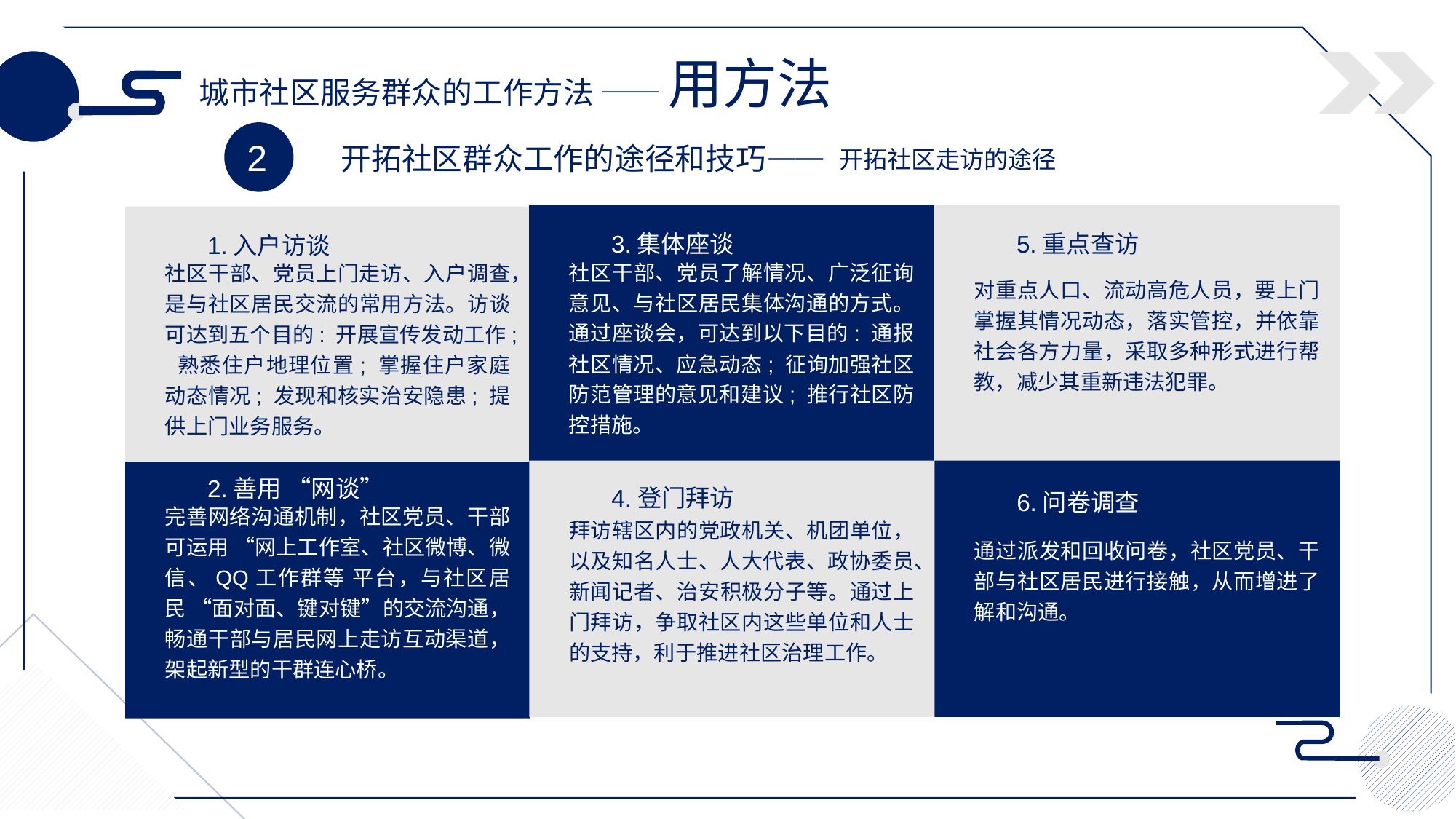

城市社区服务群众的工作方法 —— 用方法

2
开拓社区群众工作的途径和技巧
——
 开拓社区走访的途径

3.集体座谈
5.重点查访
1.入户访谈
社区干部、党员了解情况、广泛征询意见、与社区居民集体沟通的方式。通过座谈会，可达到以下目的: 通报社区情况、应急动态; 征询加强社区防范管理的意见和建议; 推行社区防控措施。
社区干部、党员上门走访、入户调查，是与社区居民交流的常用方法。访谈可达到五个目的: 开展宣传发动工作; 熟悉住户地理位置; 掌握住户家庭动态情况; 发现和核实治安隐患; 提供上门业务服务。
对重点人口、流动高危人员，要上门掌握其情况动态，落实管控，并依靠社会各方力量，采取多种形式进行帮教，减少其重新违法犯罪。

2.善用 “网谈”
4.登门拜访
6.问卷调查
完善网络沟通机制，社区党员、干部可运用 “网上工作室、社区微博、微信、QQ工作群等 平台，与社区居民 “面对面、键对键”的交流沟通，畅通干部与居民网上走访互动渠道，架起新型的干群连心桥。
拜访辖区内的党政机关、机团单位，以及知名人士、人大代表、政协委员、新闻记者、治安积极分子等。通过上门拜访，争取社区内这些单位和人士的支持，利于推进社区治理工作。
通过派发和回收问卷，社区党员、干部与社区居民进行接触，从而增进了解和沟通。